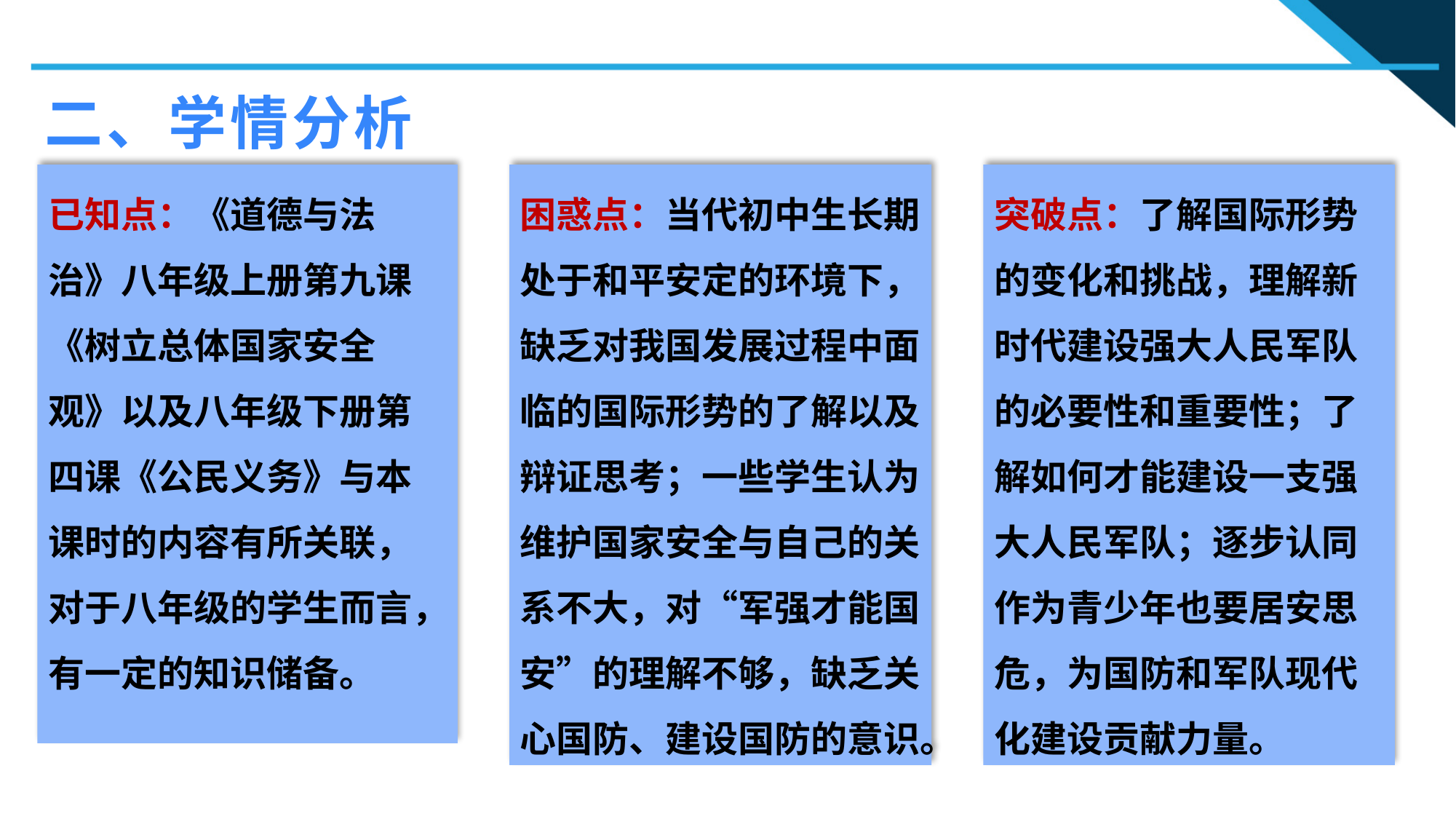

二、学情分析
已知点：《道德与法治》八年级上册第九课《树立总体国家安全观》以及八年级下册第四课《公民义务》与本课时的内容有所关联，对于八年级的学生而言，有一定的知识储备。

困惑点：当代初中生长期处于和平安定的环境下，缺乏对我国发展过程中面临的国际形势的了解以及辩证思考；一些学生认为维护国家安全与自己的关系不大，对“军强才能国安”的理解不够，缺乏关心国防、建设国防的意识。
突破点：了解国际形势的变化和挑战，理解新时代建设强大人民军队的必要性和重要性；了解如何才能建设一支强大人民军队；逐步认同作为青少年也要居安思危，为国防和军队现代化建设贡献力量。